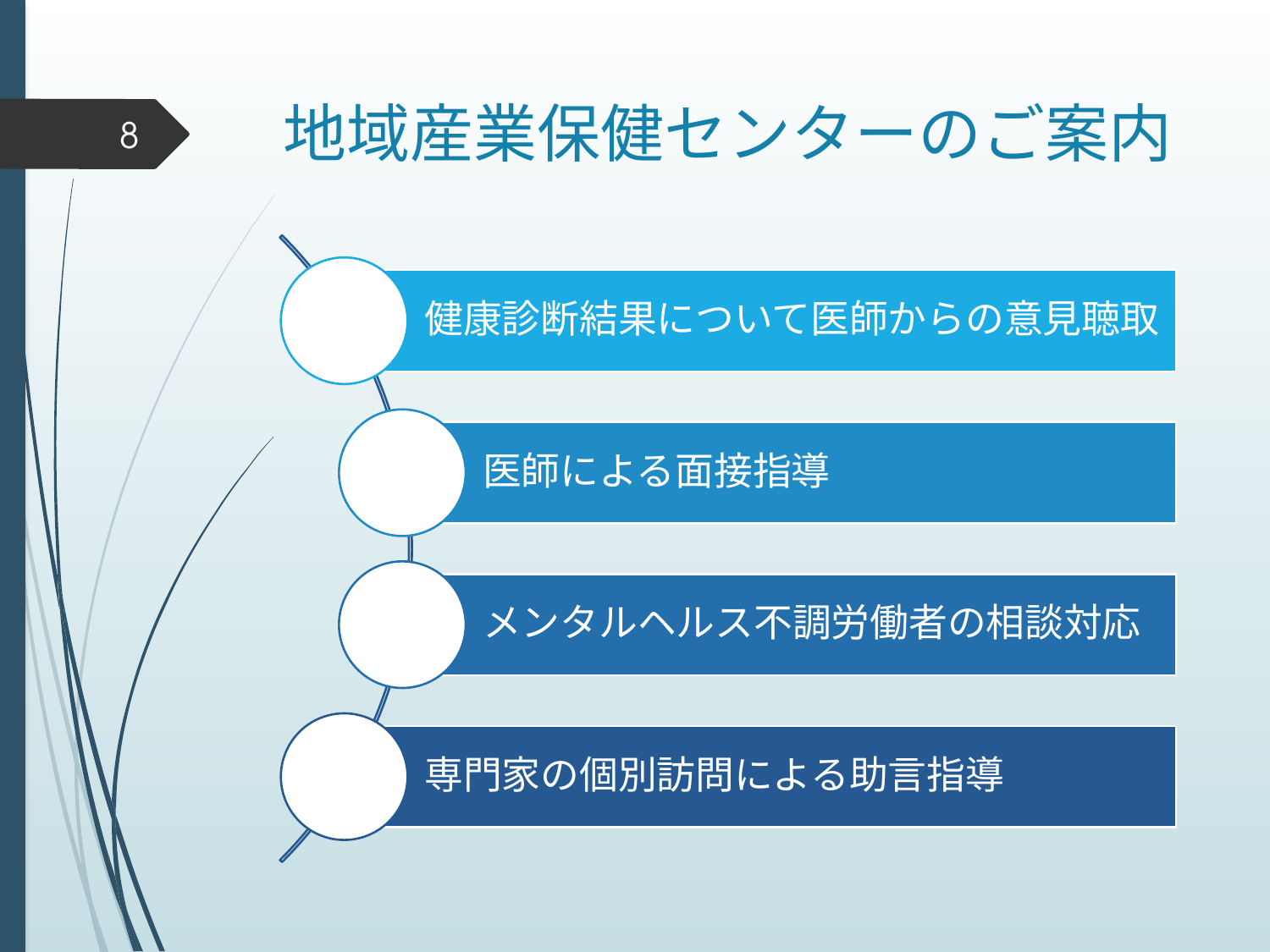

# 地域産業保健センターのご案内
8
健康診断結果について医師からの意見聴取
医師による面接指導
メンタルヘルス不調労働者の相談対応
専門家の個別訪問による助言指導